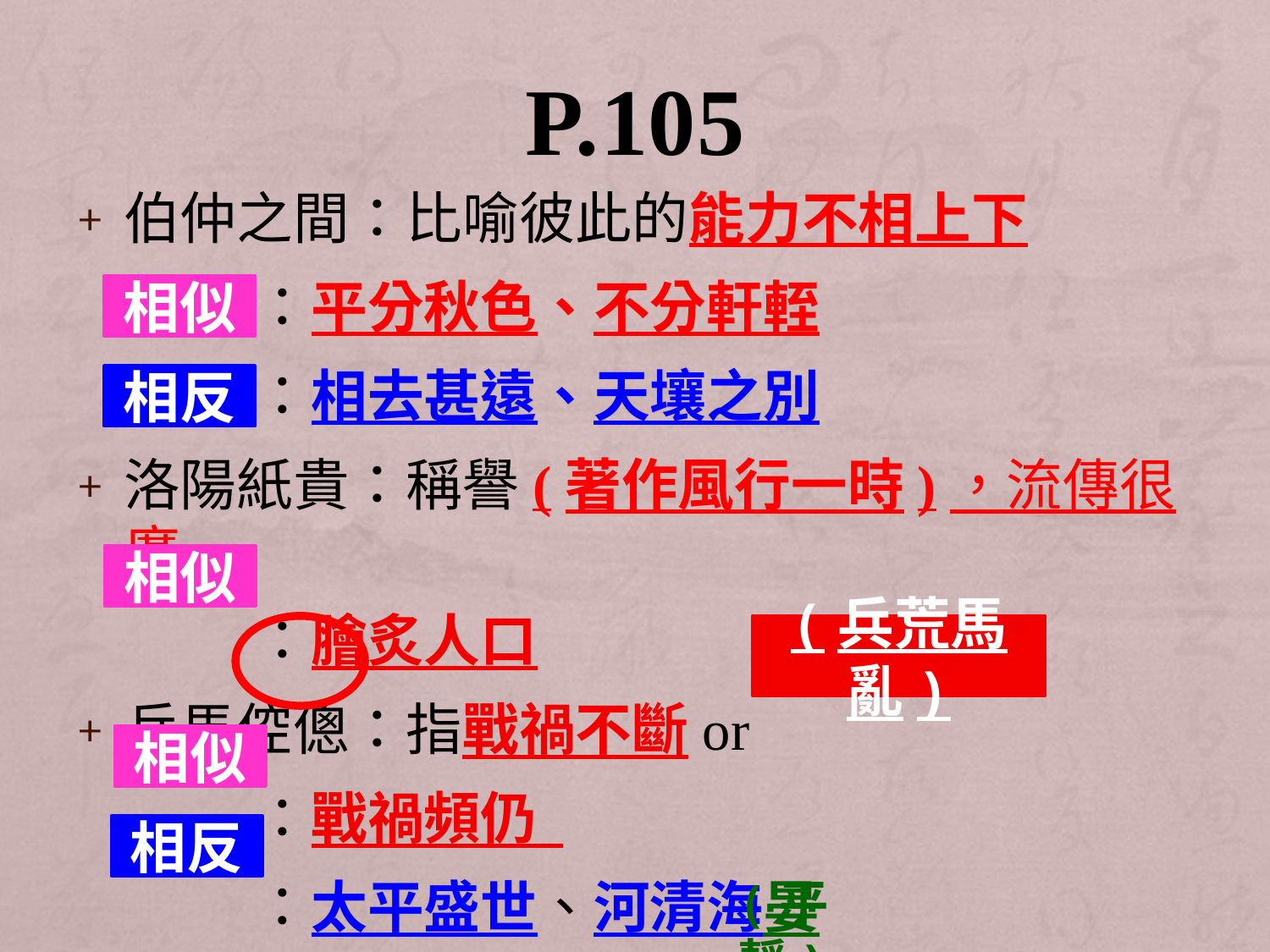

# P.105
伯仲之間：比喻彼此的能力不相上下
             ：平分秋色、不分軒輊
             ：相去甚遠、天壤之別
洛陽紙貴：稱譽(著作風行一時)，流傳很廣
             ：膾炙人口
兵馬倥傯：指戰禍不斷or
             ：戰禍頻仍
             ：太平盛世、河清海晏
相似
相反
相似

(兵荒馬亂)
相似
相反
(平靜)